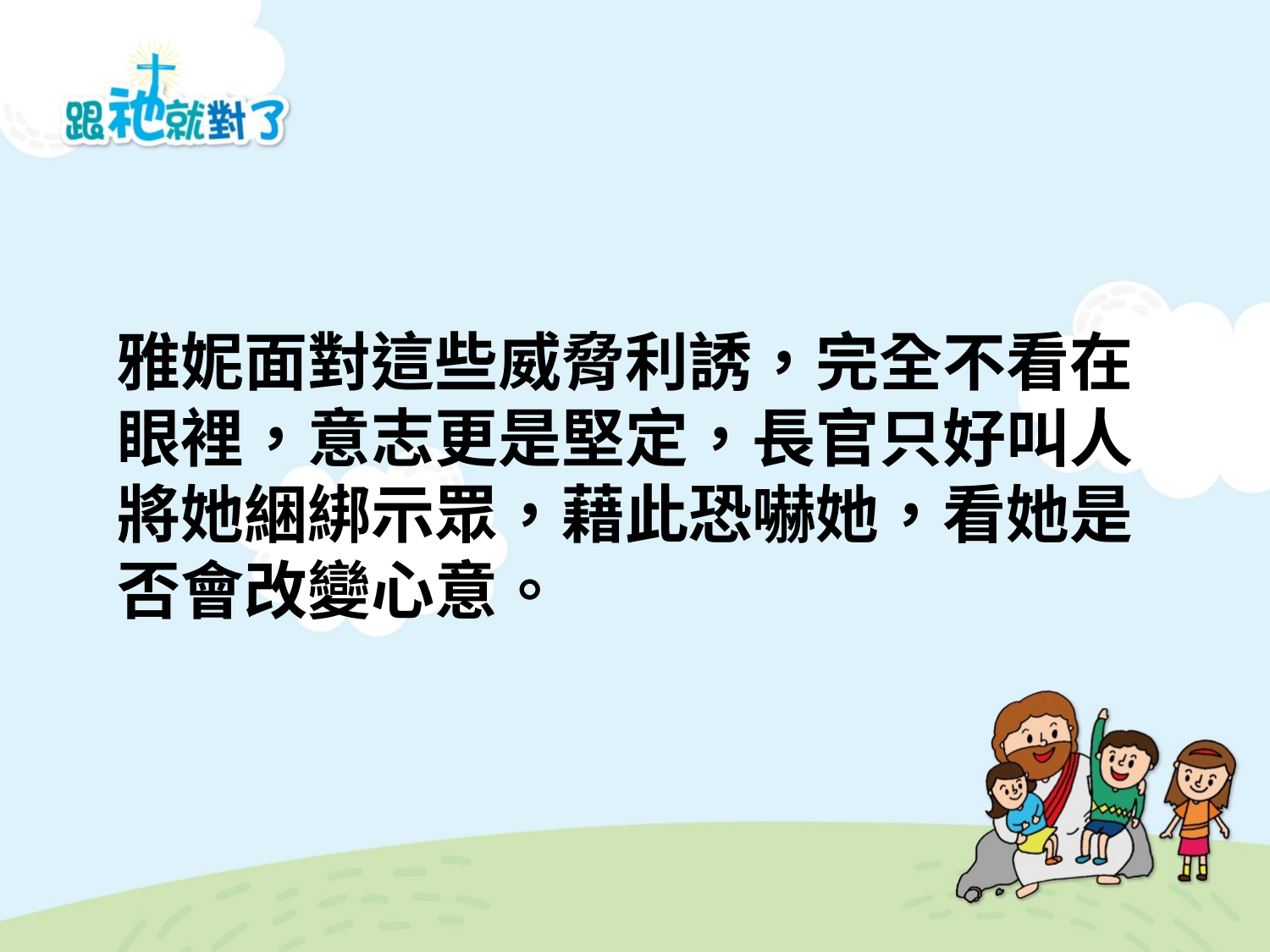

雅妮面對這些威脅利誘，完全不看在眼裡，意志更是堅定，長官只好叫人將她綑綁示眾，藉此恐嚇她，看她是否會改變心意。